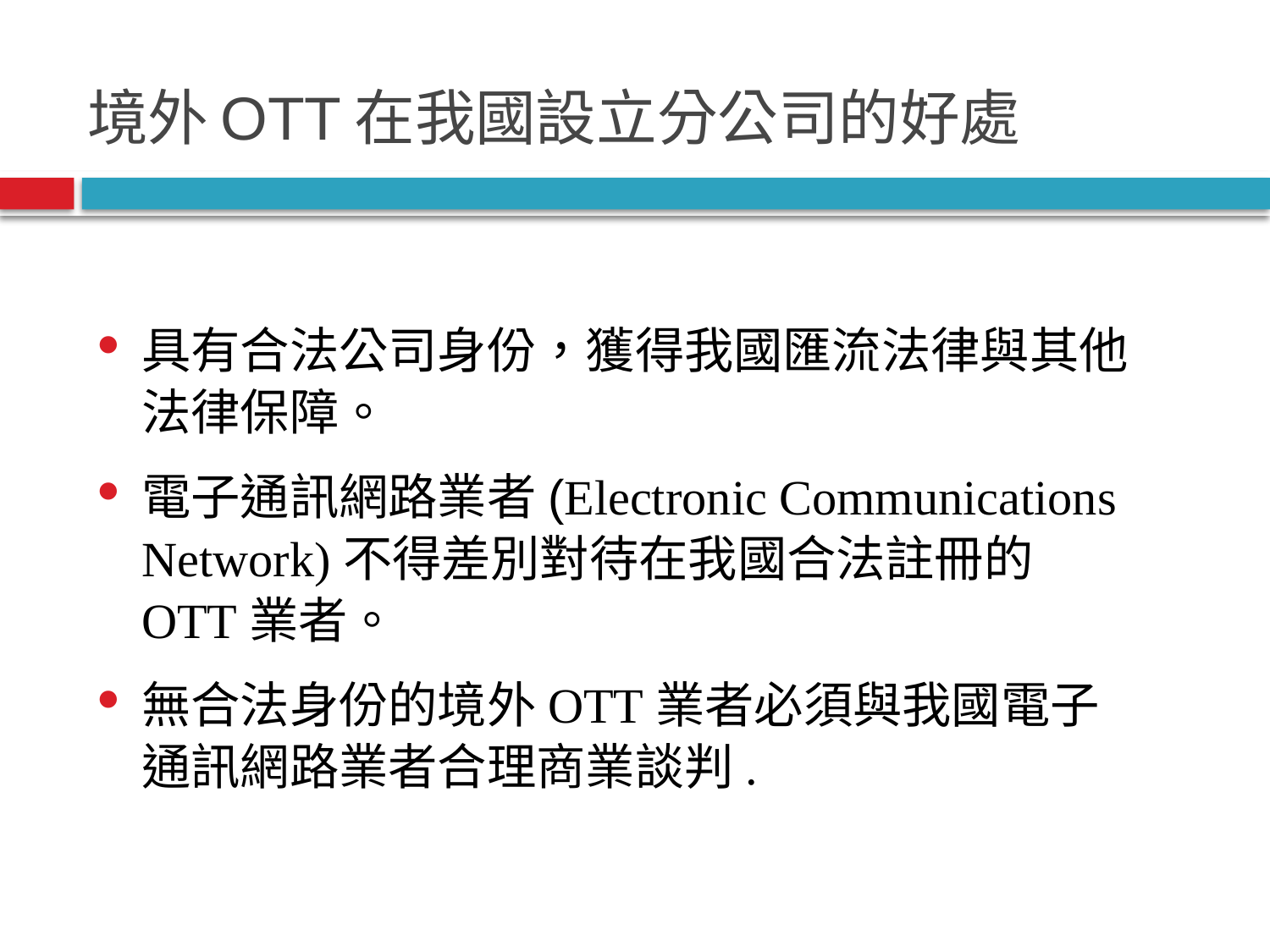

境外OTT在我國設立分公司的好處

具有合法公司身份，獲得我國匯流法律與其他法律保障。
電子通訊網路業者(Electronic Communications Network)不得差別對待在我國合法註冊的OTT業者。
無合法身份的境外OTT業者必須與我國電子通訊網路業者合理商業談判.